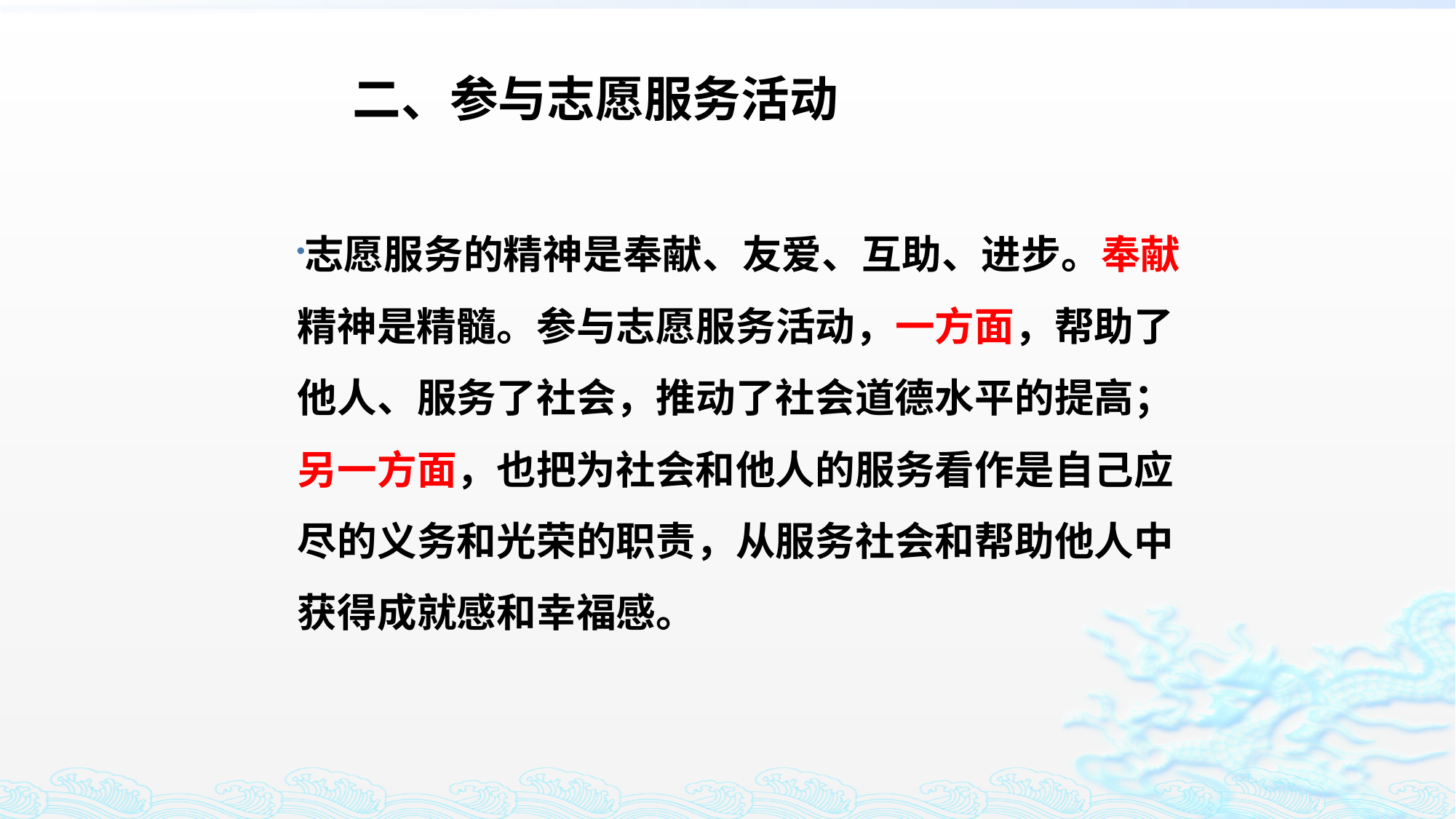

二、参与志愿服务活动
志愿服务的精神是奉献、友爱、互助、进步。奉献精神是精髓。参与志愿服务活动，一方面，帮助了他人、服务了社会，推动了社会道德水平的提高；另一方面，也把为社会和他人的服务看作是自己应尽的义务和光荣的职责，从服务社会和帮助他人中获得成就感和幸福感。